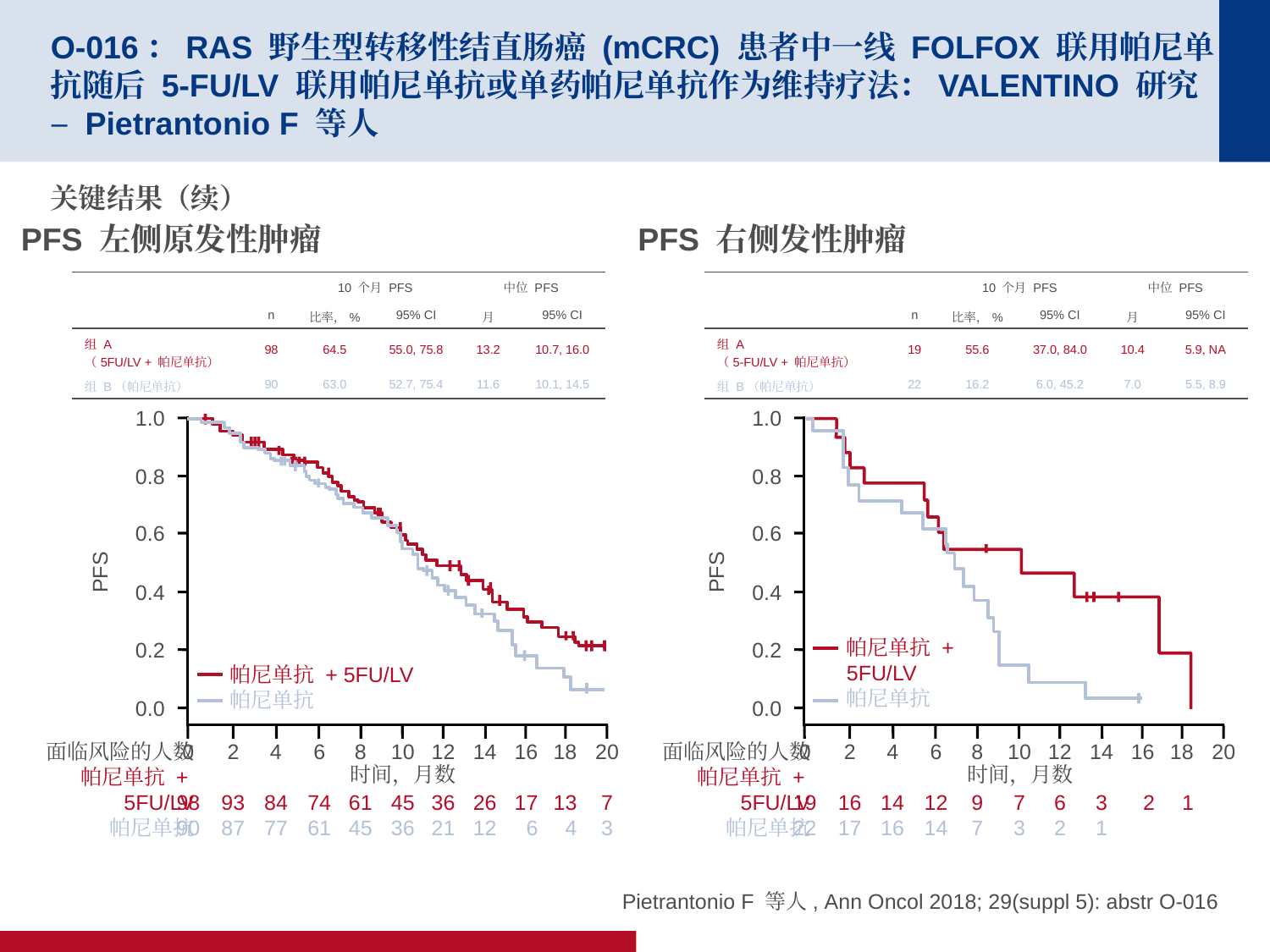

# O-016：RAS 野生型转移性结直肠癌 (mCRC) 患者中一线 FOLFOX 联用帕尼单抗随后 5-FU/LV 联用帕尼单抗或单药帕尼单抗作为维持疗法：VALENTINO 研究 – Pietrantonio F 等人
关键结果（续）
PFS 左侧原发性肿瘤
PFS 右侧发性肿瘤
|  |  | 10 个月 PFS |  | 中位 PFS |  |
| --- | --- | --- | --- | --- | --- |
|  | n | 比率，% | 95% CI | 月 | 95% CI |
| 组 A （5FU/LV + 帕尼单抗） | 98 | 64.5 | 55.0, 75.8 | 13.2 | 10.7, 16.0 |
| 组 B（帕尼单抗） | 90 | 63.0 | 52.7, 75.4 | 11.6 | 10.1, 14.5 |
|  |  | 10 个月 PFS |  | 中位 PFS |  |
| --- | --- | --- | --- | --- | --- |
|  | n | 比率，% | 95% CI | 月 | 95% CI |
| 组 A （5-FU/LV + 帕尼单抗） | 19 | 55.6 | 37.0, 84.0 | 10.4 | 5.9, NA |
| 组 B（帕尼单抗） | 22 | 16.2 | 6.0, 45.2 | 7.0 | 5.5, 8.9 |
1.0
1.0

0.8
0.8

0.6
0.6

PFS
PFS
0.4
0.4

帕尼单抗 +
5FU/LV
帕尼单抗
0.2
0.2

帕尼单抗 + 5FU/LV
帕尼单抗
0.0
0.0

0

98
90

2

93
87

4

84
77

6

74
61

8

61
45

10

45
36

12

36
21

14

26
12

16

17
6

18

13
4

20

7
3

0

19
22

2

16
17

4

14
16

6

12
14

8

9
7

10

7
3

12

6
2

14

3
1

16

2

18

1

20
面临风险的人数
帕尼单抗 +
5FU/LV
帕尼单抗
面临风险的人数
帕尼单抗 +
5FU/LV
帕尼单抗

时间，月数
时间，月数
Pietrantonio F 等人, Ann Oncol 2018; 29(suppl 5): abstr O-016